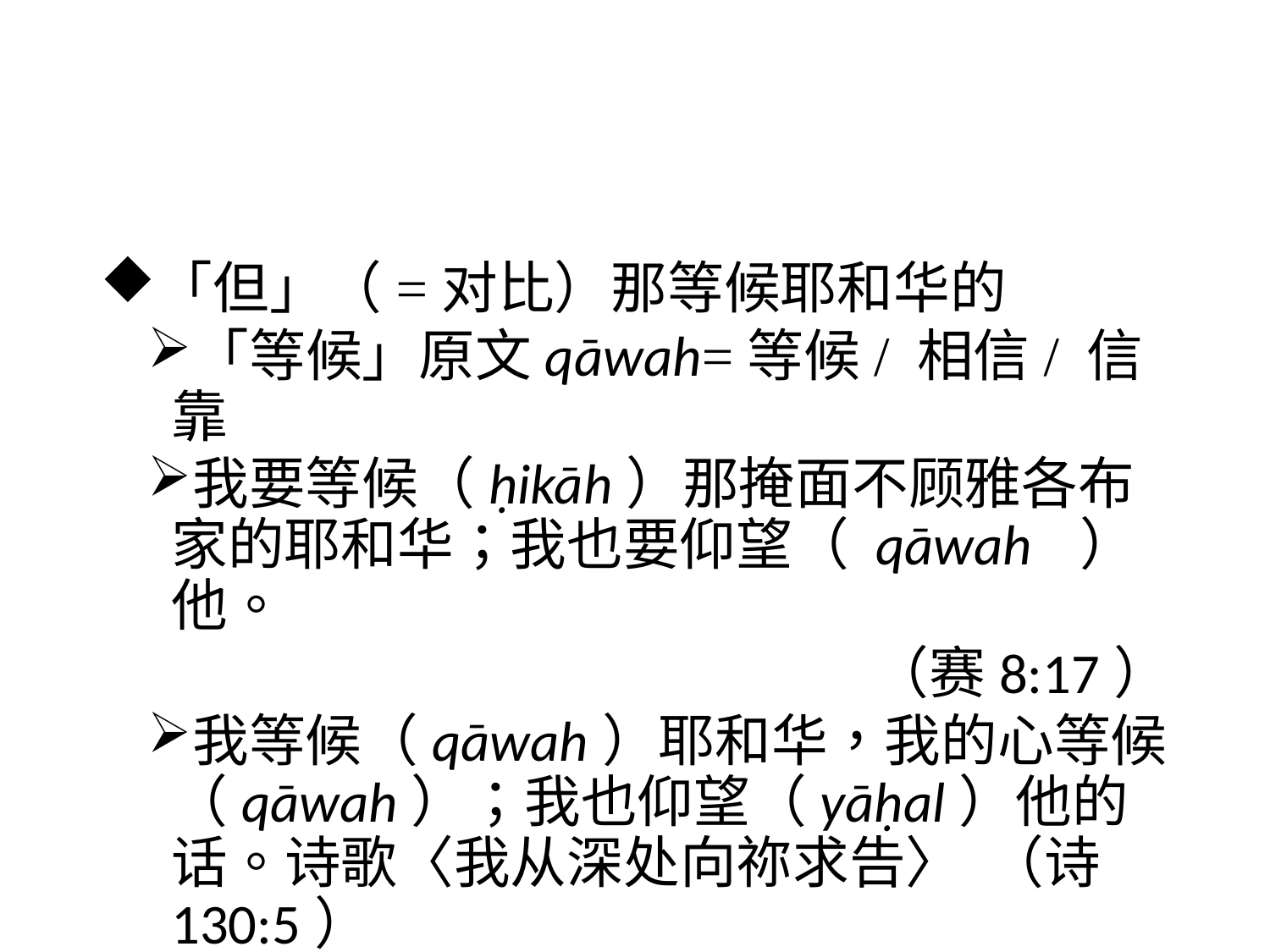

#
「但」（=对比）那等候耶和华的
「等候」原文qāwah=等候/ 相信/ 信靠
我要等候（ḥikāh）那掩面不顾雅各布家的耶和华；我也要仰望（ qāwah ）他。
（赛8:17）
我等候（qāwah）耶和华，我的心等候（qāwah）；我也仰望（yāḥal）他的话。诗歌〈我从深处向祢求告〉  （诗130:5）